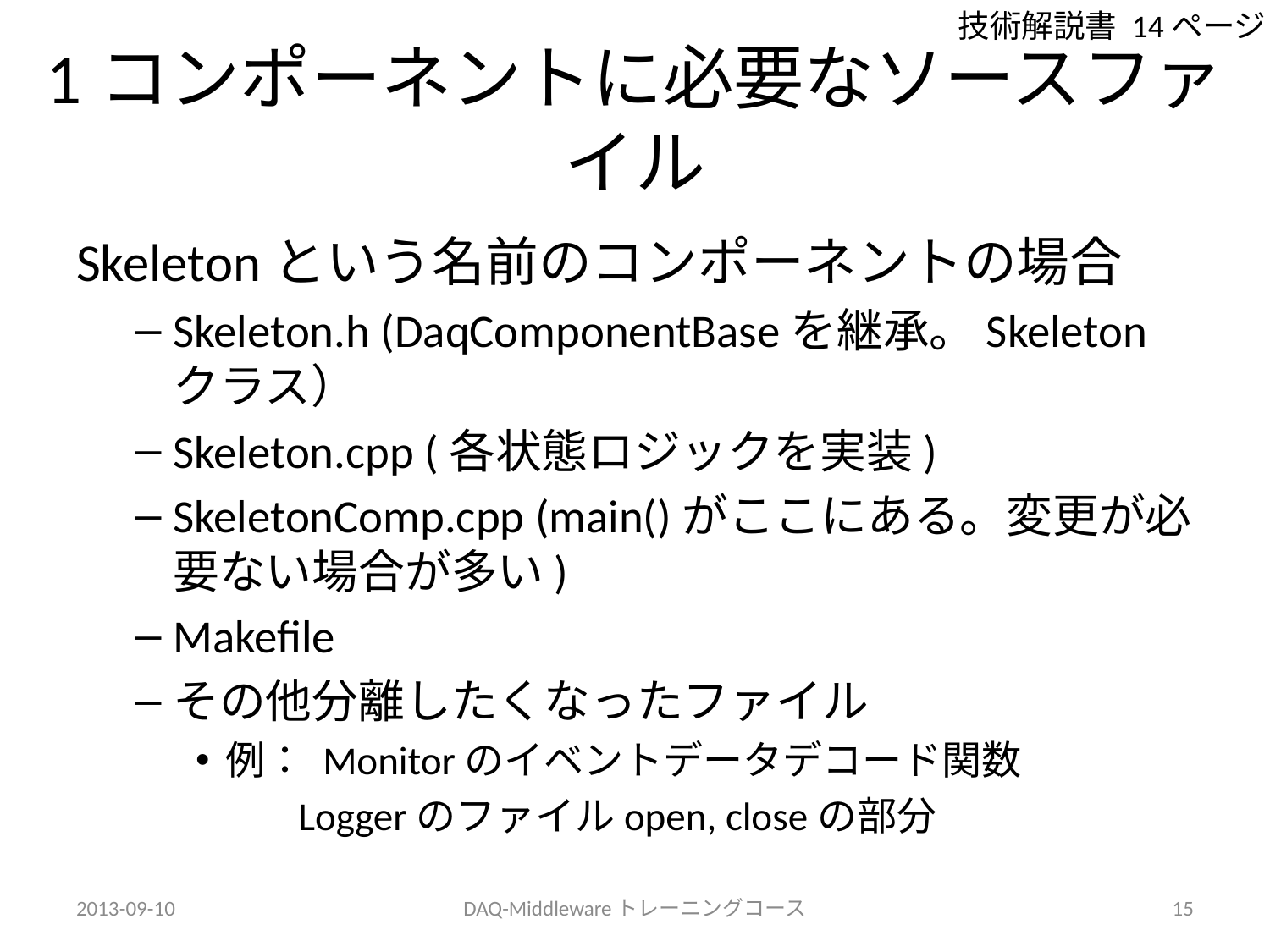

技術解説書 14ページ
# 1コンポーネントに必要なソースファイル
Skeletonという名前のコンポーネントの場合
Skeleton.h (DaqComponentBaseを継承。Skeletonクラス）
Skeleton.cpp (各状態ロジックを実装)
SkeletonComp.cpp (main()がここにある。変更が必要ない場合が多い)
Makefile
その他分離したくなったファイル
例： Monitorのイベントデータデコード関数
	        Loggerのファイルopen, closeの部分
2013-09-10
DAQ-Middlewareトレーニングコース
15